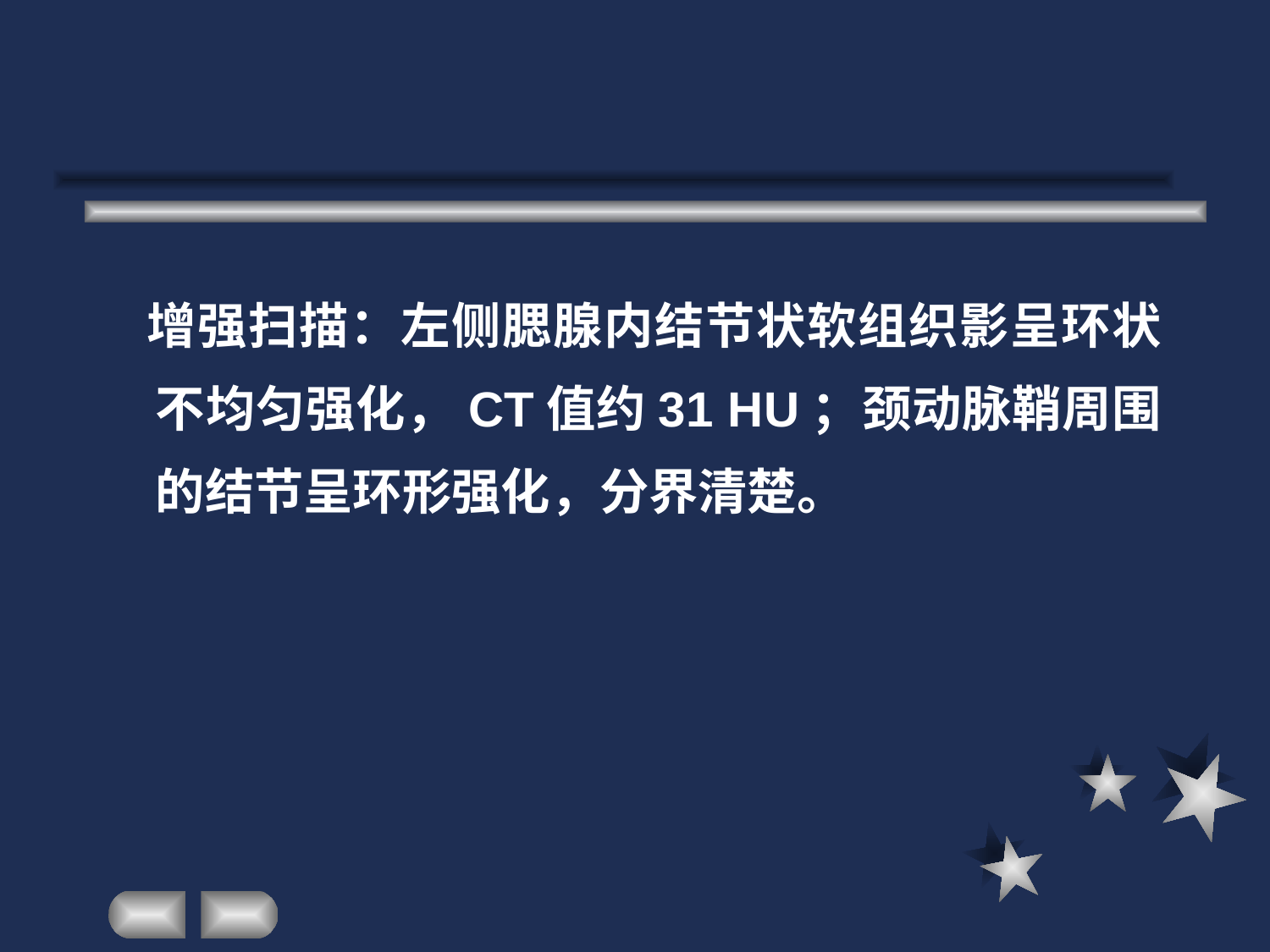

增强扫描：左侧腮腺内结节状软组织影呈环状不均匀强化，CT值约31 HU；颈动脉鞘周围的结节呈环形强化，分界清楚。